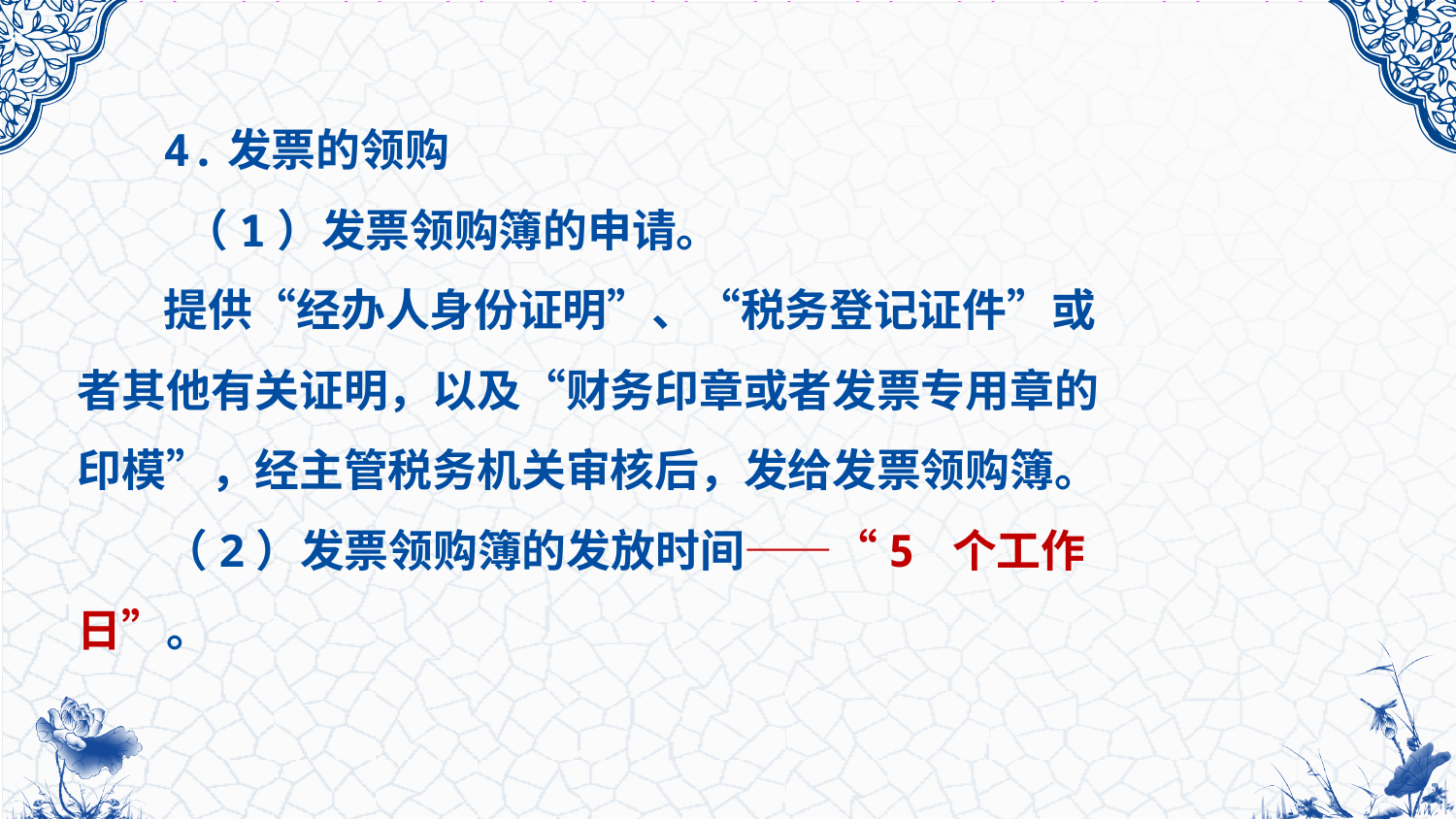

4.发票的领购
 （1）发票领购簿的申请。
提供“经办人身份证明”、“税务登记证件”或者其他有关证明，以及“财务印章或者发票专用章的印模”，经主管税务机关审核后，发给发票领购簿。
（2）发票领购簿的发放时间——“5 个工作日”。